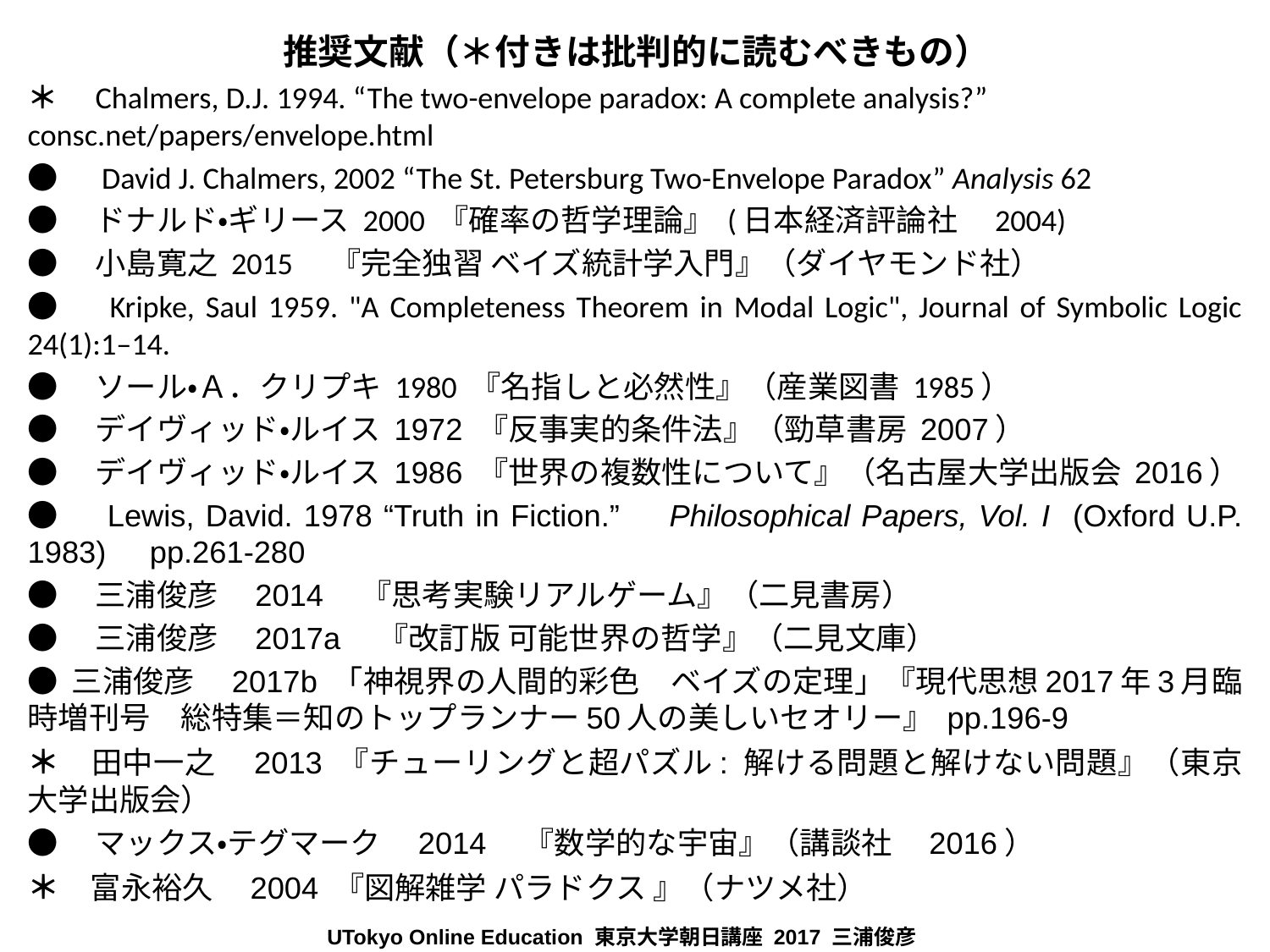

# 推奨文献（＊付きは批判的に読むべきもの）
＊　Chalmers, D.J. 1994. “The two-envelope paradox: A complete analysis?”  consc.net/papers/envelope.html
●　David J. Chalmers, 2002 “The St. Petersburg Two-Envelope Paradox” Analysis 62
●　ドナルド・ギリース 2000 『確率の哲学理論』 (日本経済評論社　2004)
●　小島寛之 2015　『完全独習 ベイズ統計学入門』（ダイヤモンド社）
●　Kripke, Saul 1959. "A Completeness Theorem in Modal Logic", Journal of Symbolic Logic 24(1):1–14.
●　ソール・Ａ．クリプキ 1980 『名指しと必然性』（産業図書 1985）
●　デイヴィッド・ルイス 1972 『反事実的条件法』（勁草書房 2007）
●　デイヴィッド・ルイス 1986 『世界の複数性について』（名古屋大学出版会 2016）
●　Lewis, David. 1978 “Truth in Fiction.”　Philosophical Papers, Vol. I  (Oxford U.P. 1983)　pp.261-280
●　三浦俊彦　2014　『思考実験リアルゲーム』（二見書房）
●　三浦俊彦　2017a　『改訂版 可能世界の哲学』（二見文庫）
● 三浦俊彦　2017b 「神視界の人間的彩色　ベイズの定理」『現代思想2017年3月臨時増刊号　総特集＝知のトップランナー50人の美しいセオリー』 pp.196-9
＊　田中一之　2013 『チューリングと超パズル: 解ける問題と解けない問題』（東京大学出版会）
●　マックス・テグマーク　2014　『数学的な宇宙』（講談社　2016）
＊　富永裕久　2004 『図解雑学 パラドクス 』（ナツメ社）
UTokyo Online Education 東京大学朝日講座 2017 三浦俊彦　CC BY-NC-ND